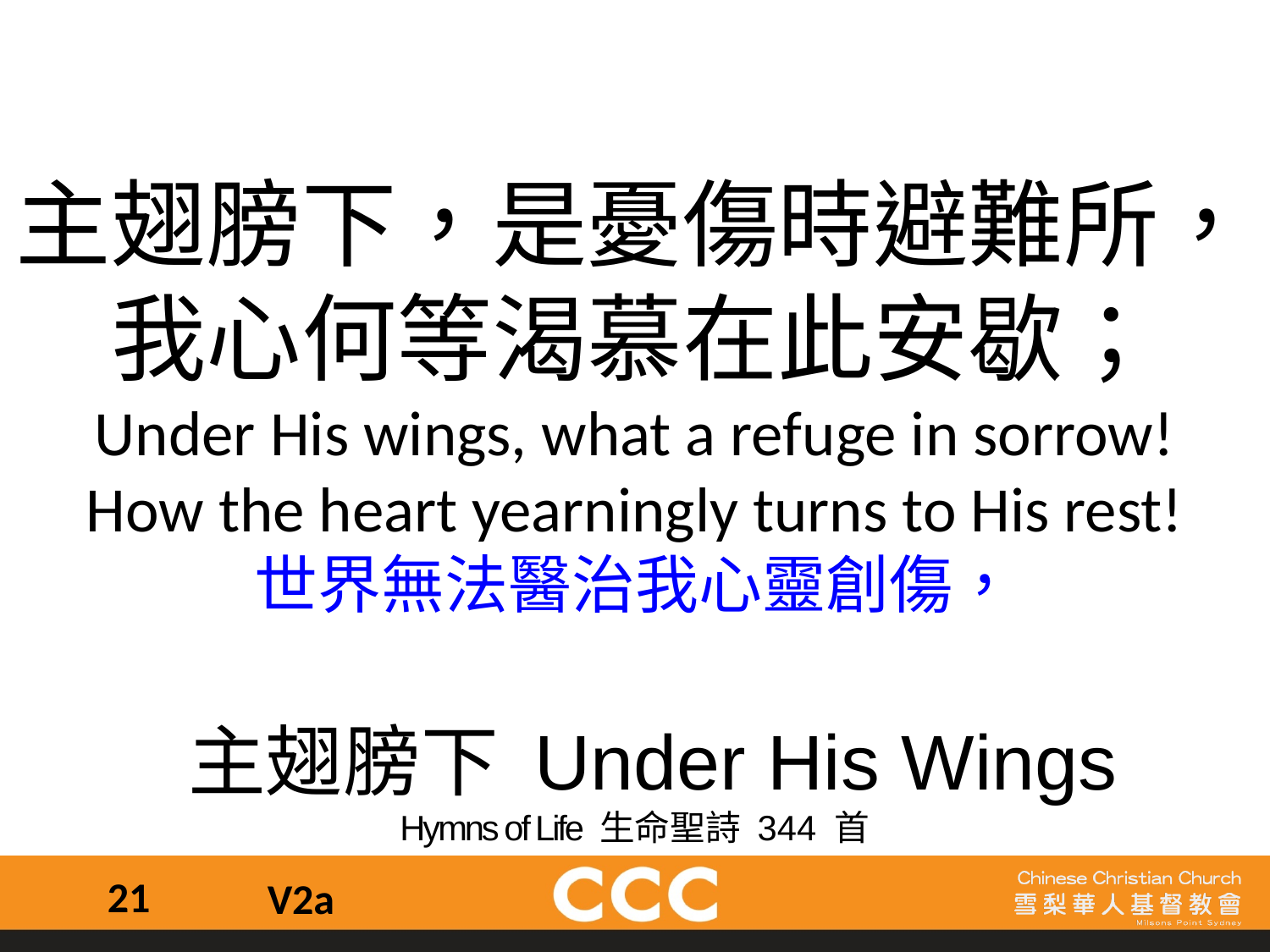

主翅膀下，是憂傷時避難所，我心何等渴慕在此安歇；
Under His wings, what a refuge in sorrow!
How the heart yearningly turns to His rest!
世界無法醫治我心靈創傷，
 主翅膀下 Under His Wings
Hymns of Life 生命聖詩 344 首
21
V2a